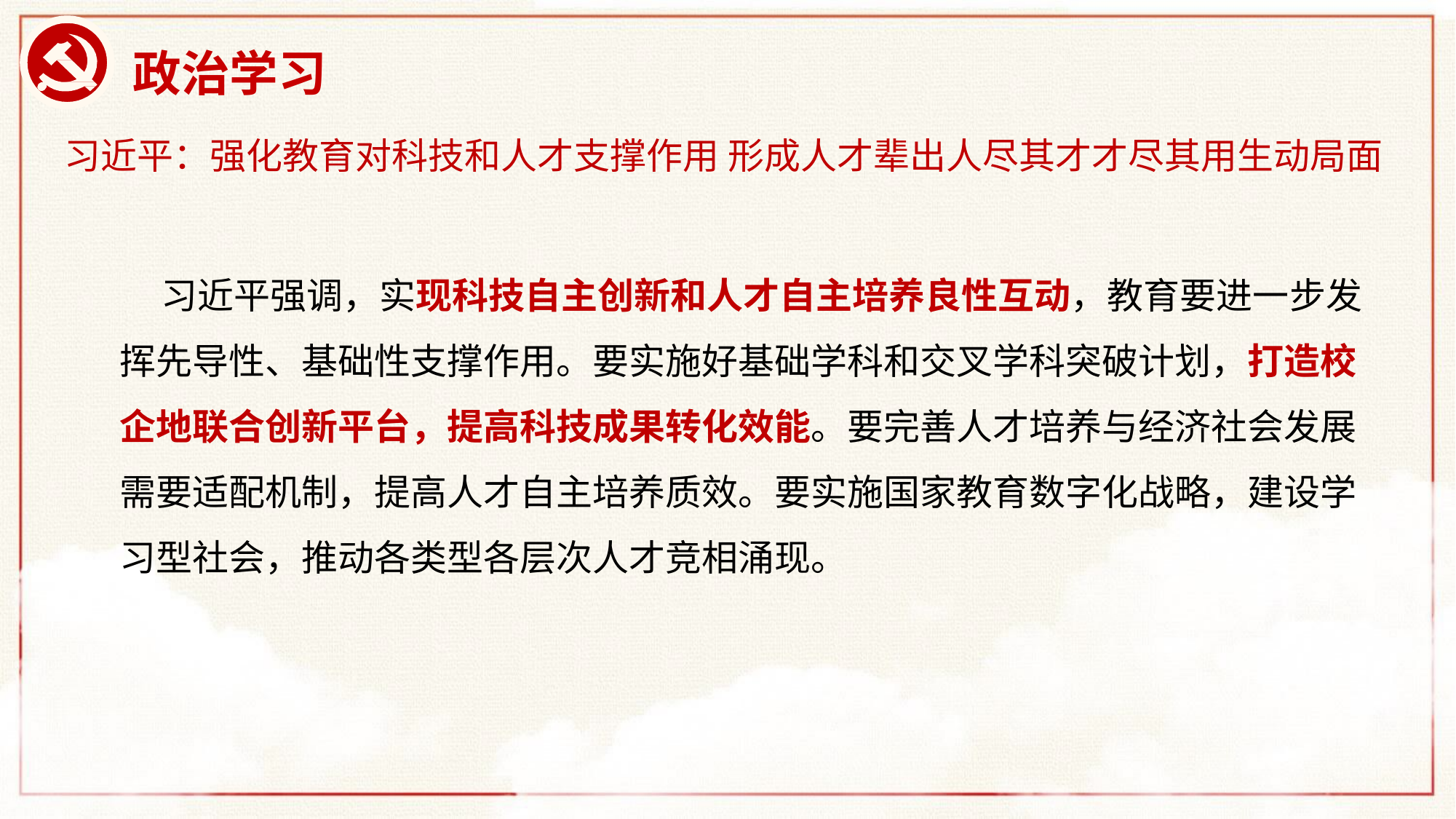

# 政治学习
习近平：强化教育对科技和人才支撑作用 形成人才辈出人尽其才才尽其用生动局面
    习近平强调，实现科技自主创新和人才自主培养良性互动，教育要进一步发挥先导性、基础性支撑作用。要实施好基础学科和交叉学科突破计划，打造校企地联合创新平台，提高科技成果转化效能。要完善人才培养与经济社会发展需要适配机制，提高人才自主培养质效。要实施国家教育数字化战略，建设学习型社会，推动各类型各层次人才竞相涌现。